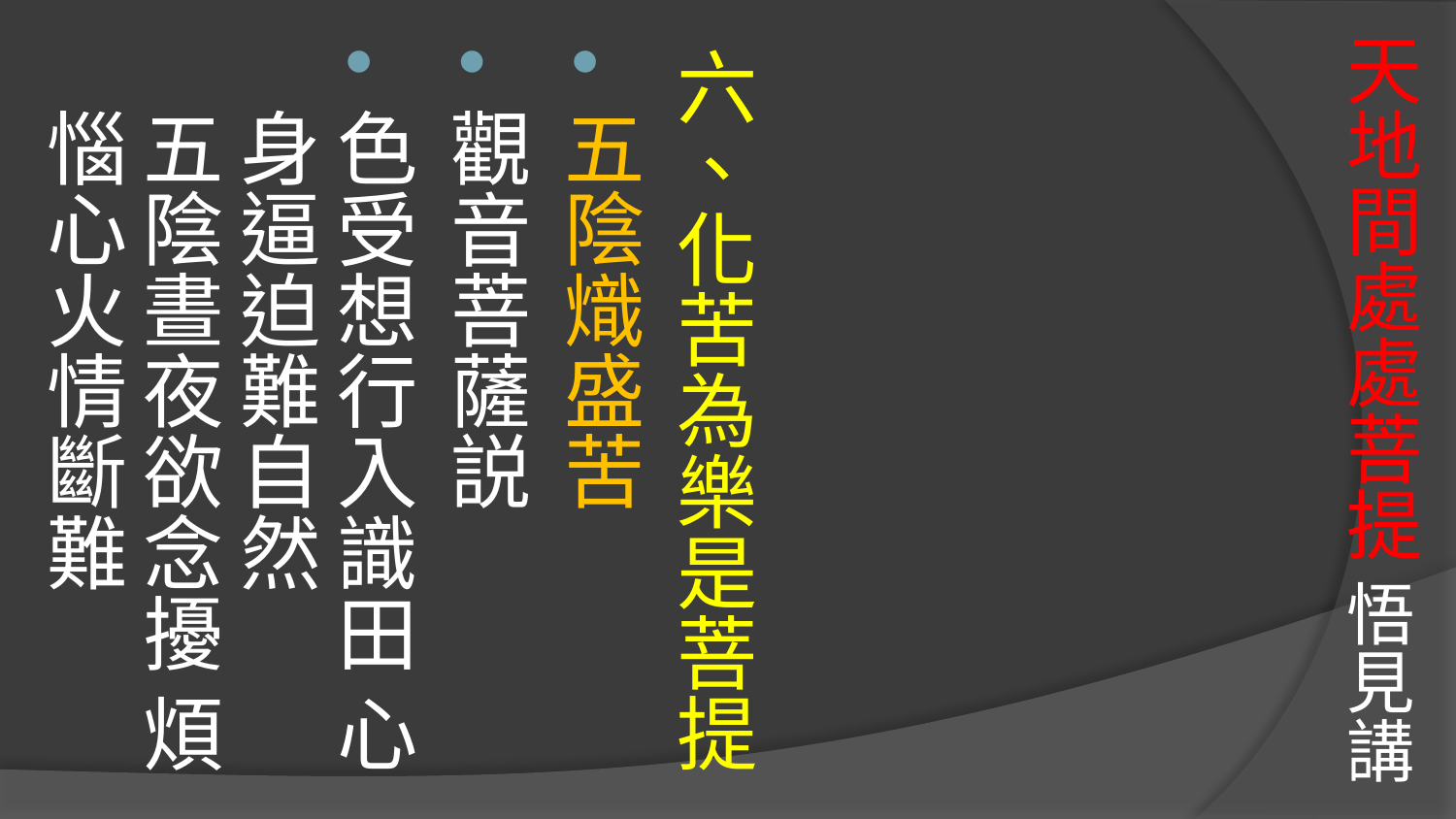

# 天地間處處菩提 悟見講
六、化苦為樂是菩提
五陰熾盛苦
觀音菩薩説
色受想行入識田 心身逼迫難自然
五陰晝夜欲念擾 煩惱心火情斷難